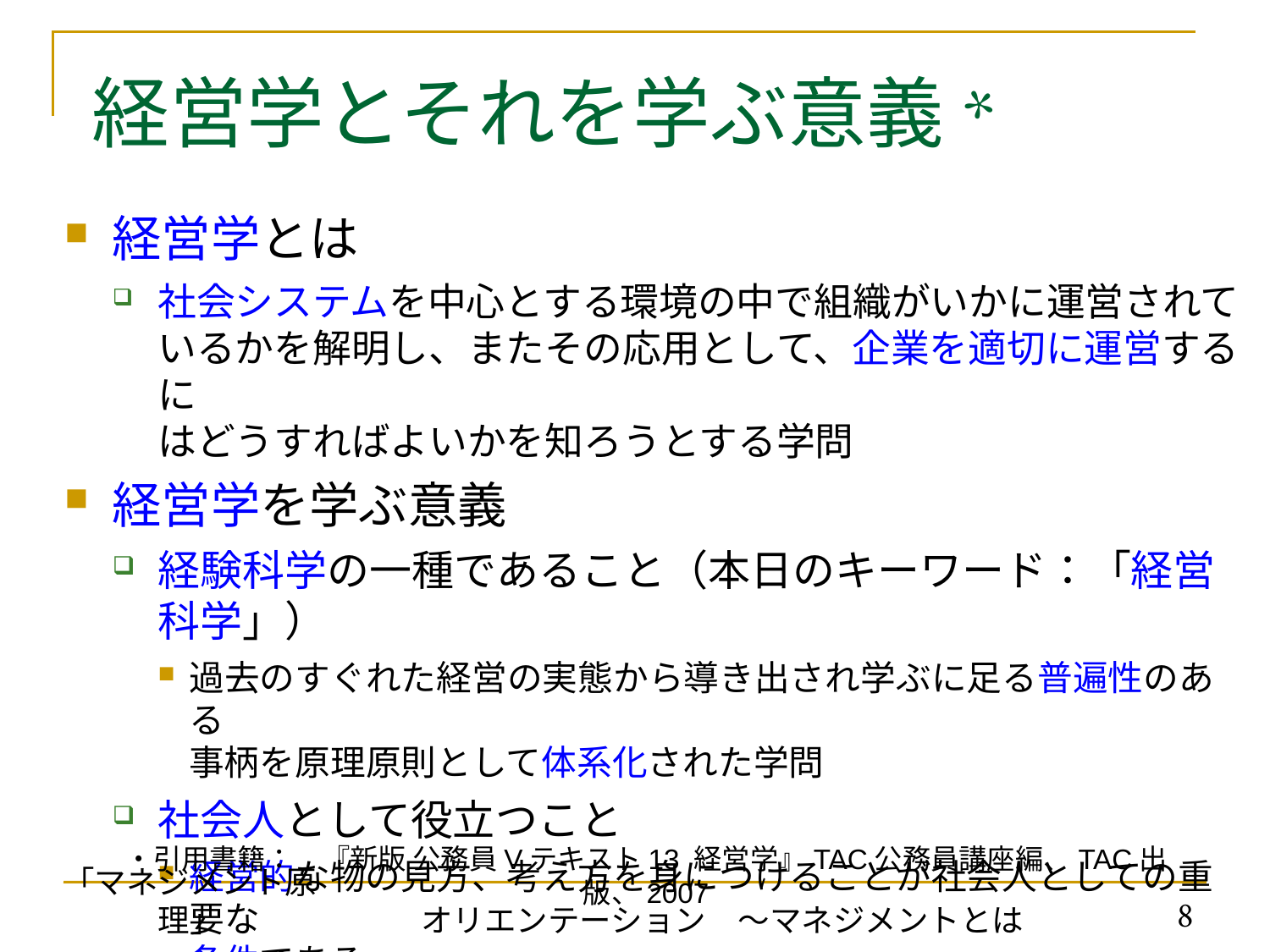

# 経営学とそれを学ぶ意義*
経営学とは
社会システムを中心とする環境の中で組織がいかに運営されて
いるかを解明し、またその応用として、企業を適切に運営するに
はどうすればよいかを知ろうとする学問
経営学を学ぶ意義
経験科学の一種であること（本日のキーワード：「経営科学」）
過去のすぐれた経営の実態から導き出され学ぶに足る普遍性のある
事柄を原理原則として体系化された学問
社会人として役立つこと
経営的な物の見方、考え方を身につけることが社会人としての重要な
条件である
・引用書籍：　『新版 公務員Vテキスト13 経営学』TAC公務員講座編、TAC出版、2007
「マネジメント原理」
オリエンテーション　～マネジメントとは
8